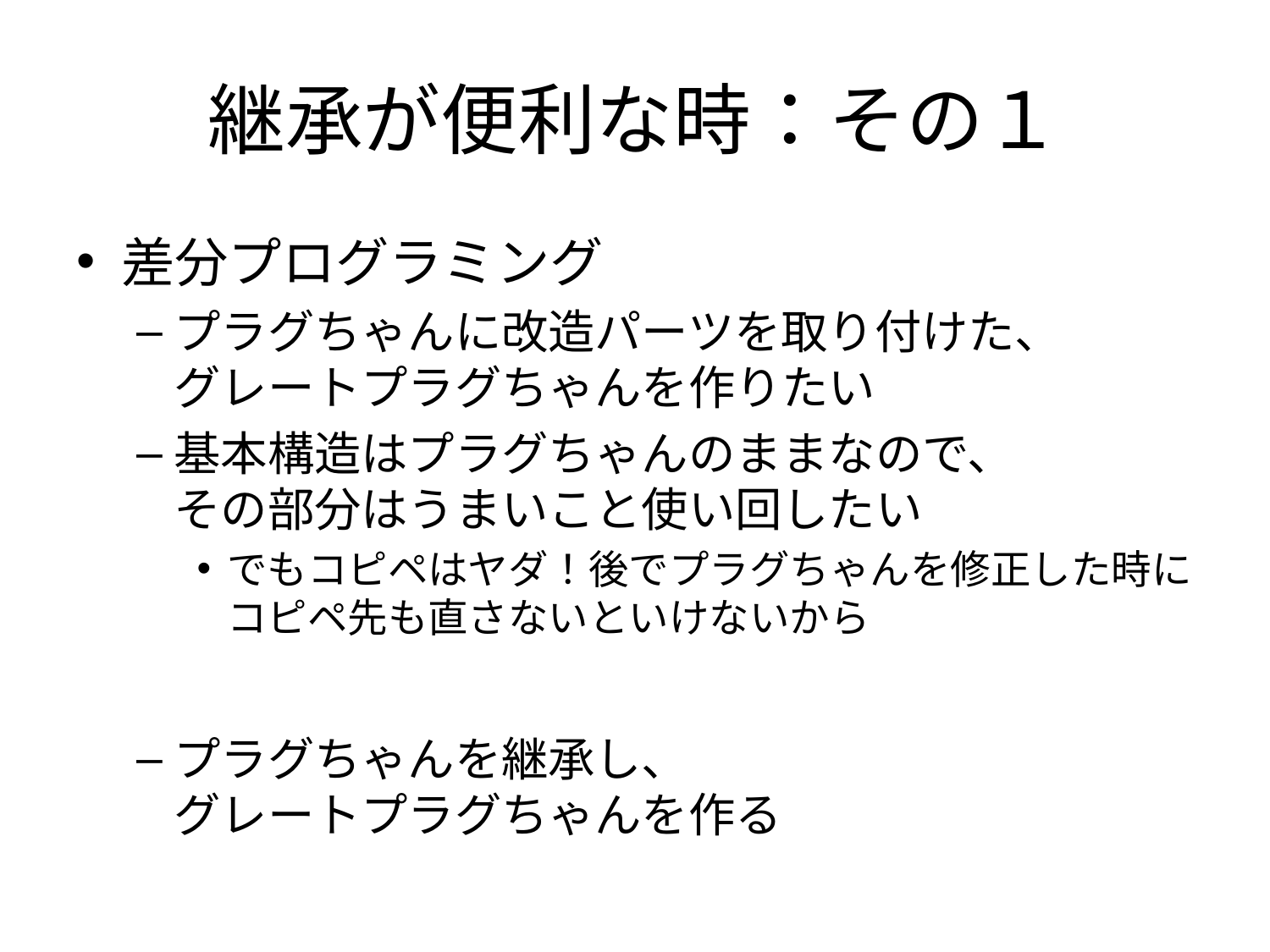

# 継承が便利な時：その１
差分プログラミング
プラグちゃんに改造パーツを取り付けた、
グレートプラグちゃんを作りたい
基本構造はプラグちゃんのままなので、
その部分はうまいこと使い回したい
でもコピペはヤダ！後でプラグちゃんを修正した時にコピペ先も直さないといけないから

プラグちゃんを継承し、
グレートプラグちゃんを作る